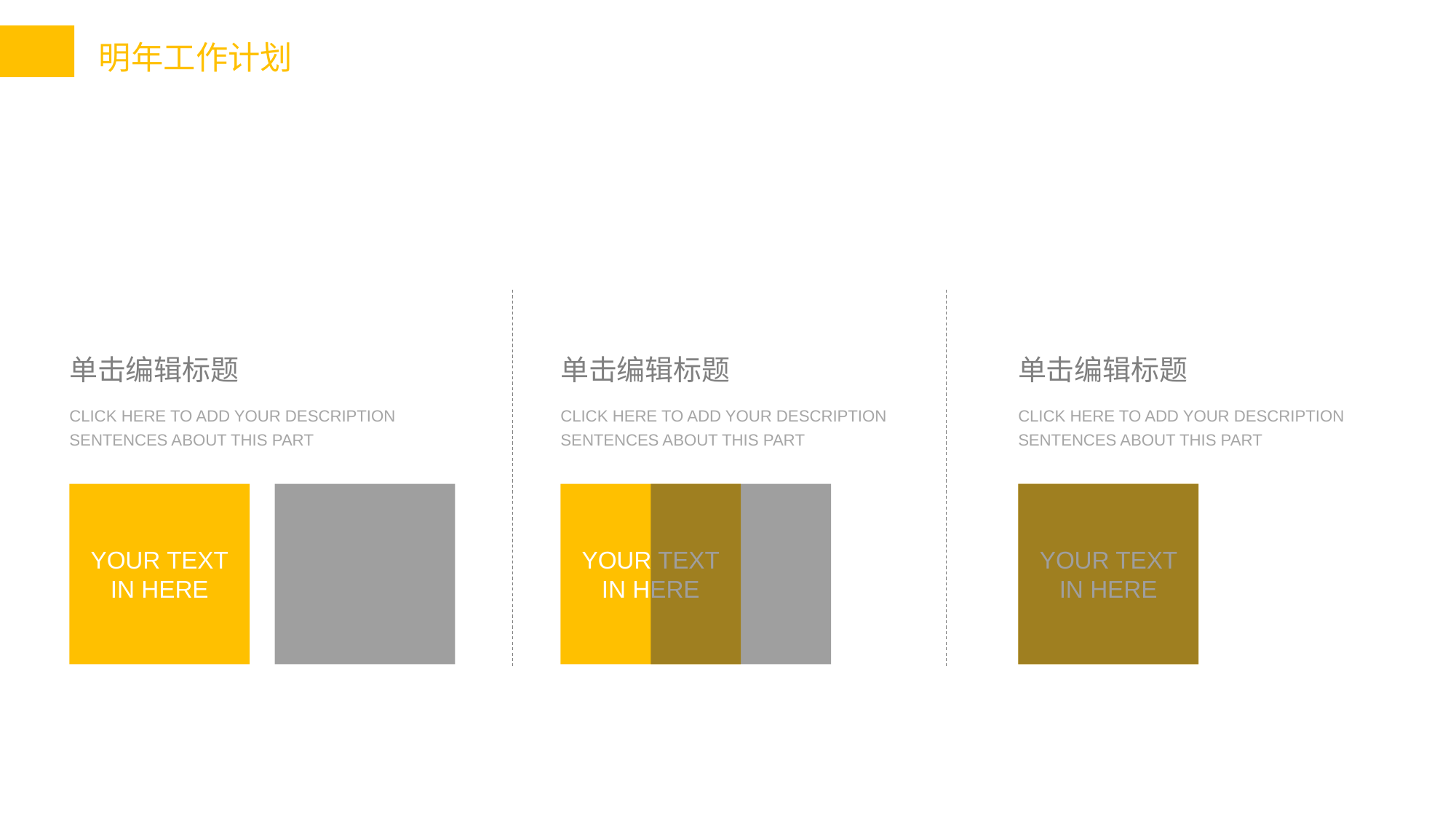

单击编辑标题
单击编辑标题
单击编辑标题
CLICK HERE TO ADD YOUR DESCRIPTION SENTENCES ABOUT THIS PART
CLICK HERE TO ADD YOUR DESCRIPTION SENTENCES ABOUT THIS PART
CLICK HERE TO ADD YOUR DESCRIPTION SENTENCES ABOUT THIS PART
YOUR TEXT IN HERE

YOUR TEXT IN HERE

YOUR TEXT IN HERE